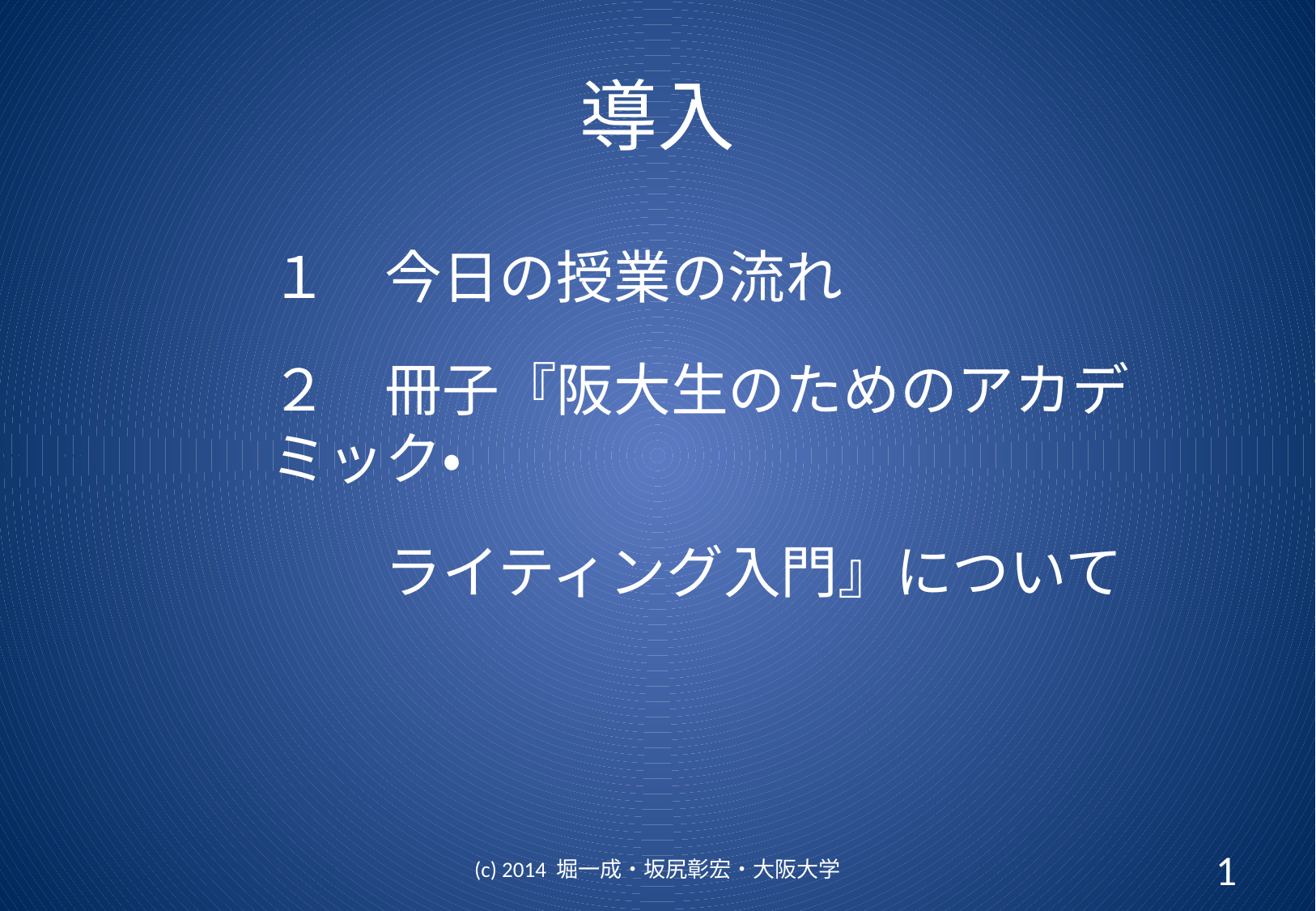

# 導入
１　今日の授業の流れ
２　冊子『阪大生のためのアカデミック・
　　ライティング入門』について

(c) 2014 堀一成・坂尻彰宏・大阪大学
1